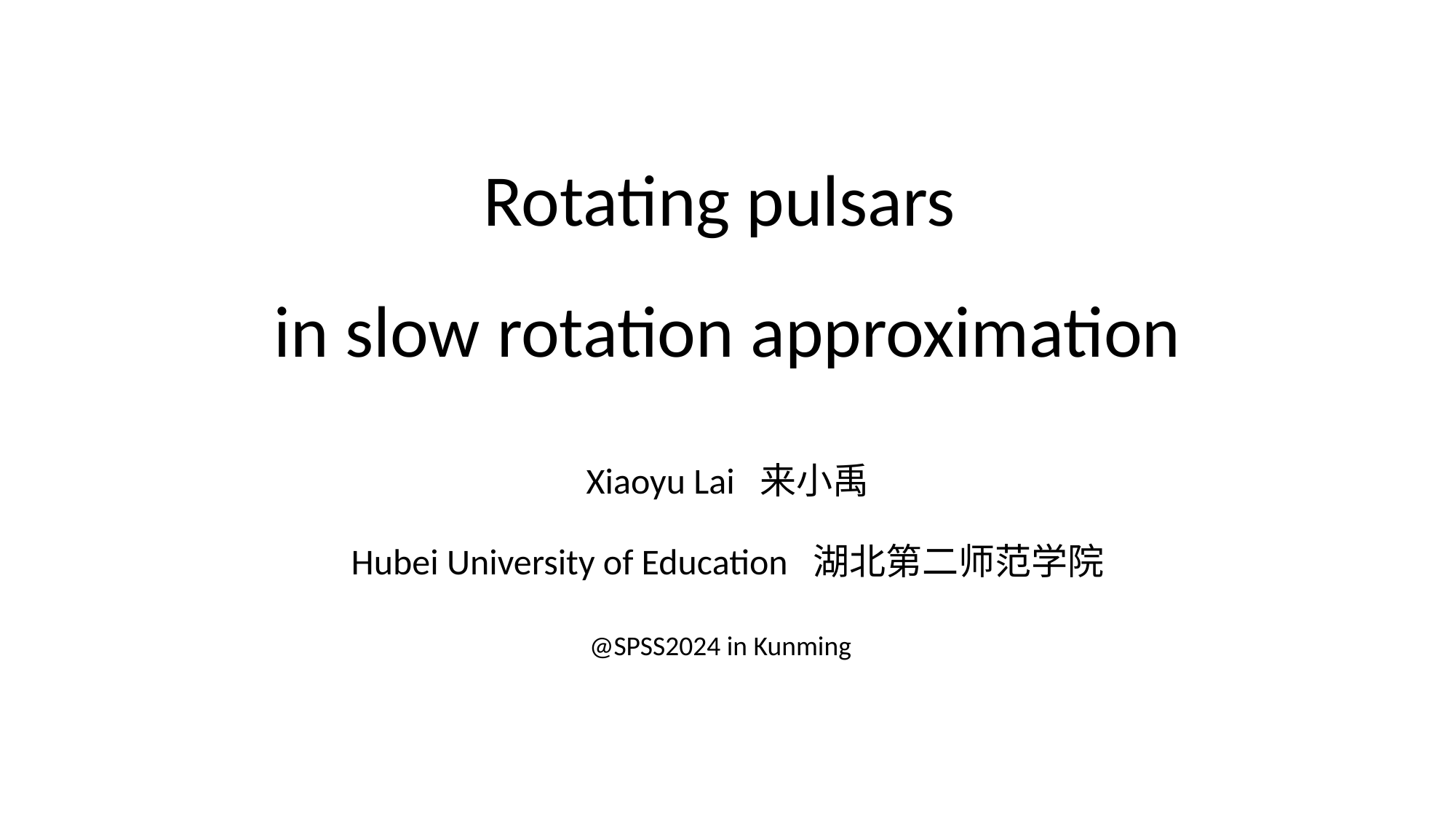

# Rotating pulsars in slow rotation approximation
Xiaoyu Lai  来小禹
Hubei University of Education  湖北第二师范学院
@SPSS2024 in Kunming